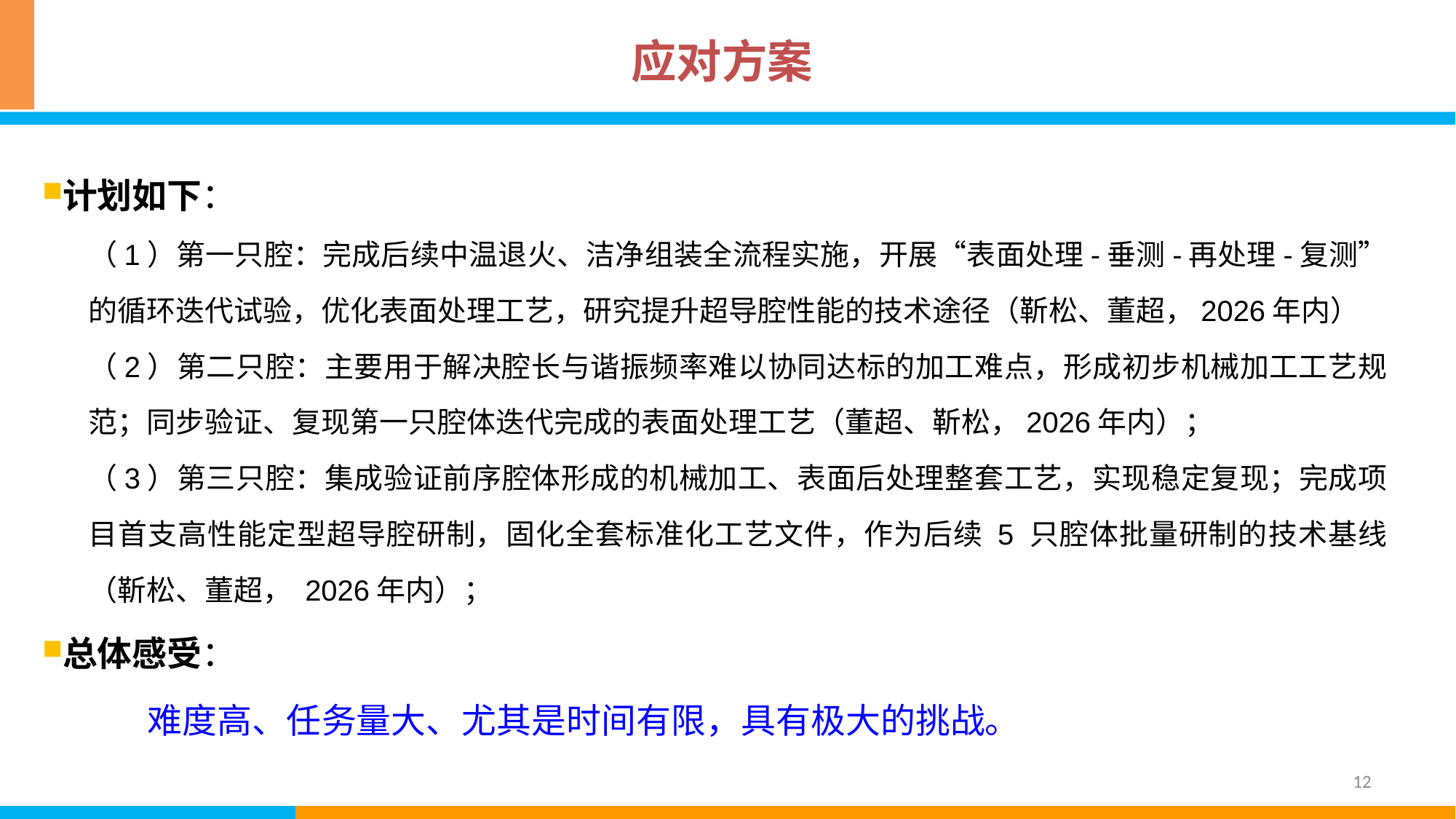

# 应对方案
计划如下：
（1）第一只腔：完成后续中温退火、洁净组装全流程实施，开展“表面处理-垂测-再处理-复测”的循环迭代试验，优化表面处理工艺，研究提升超导腔性能的技术途径（靳松、董超，2026年内）
（2）第二只腔：主要用于解决腔长与谐振频率难以协同达标的加工难点，形成初步机械加工工艺规范；同步验证、复现第一只腔体迭代完成的表面处理工艺（董超、靳松，2026年内）；
（3）第三只腔：集成验证前序腔体形成的机械加工、表面后处理整套工艺，实现稳定复现；完成项目首支高性能定型超导腔研制，固化全套标准化工艺文件，作为后续 5 只腔体批量研制的技术基线（靳松、董超， 2026年内）；
总体感受：
	难度高、任务量大、尤其是时间有限，具有极大的挑战。
12